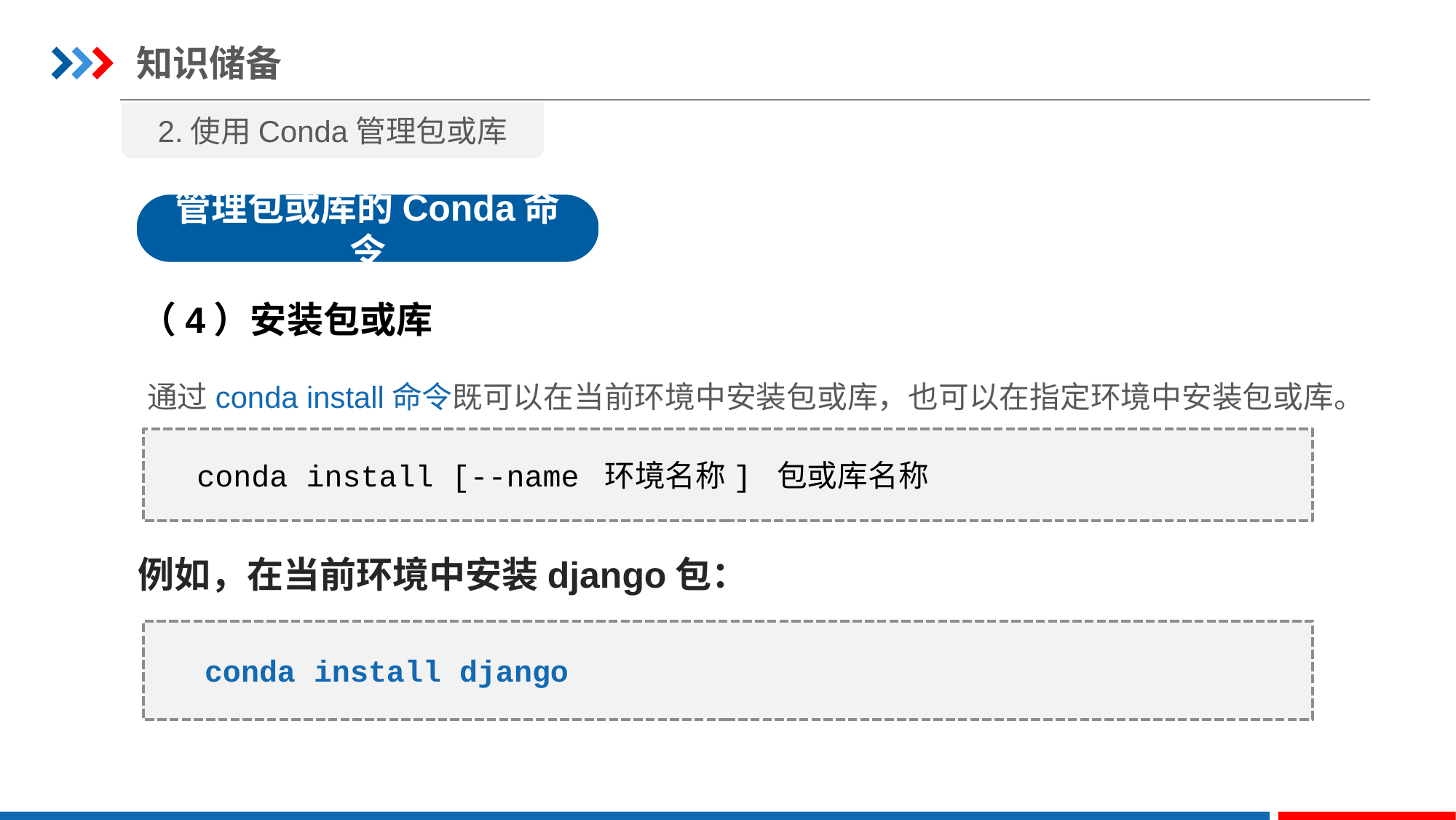

知识储备

2.使用Conda管理包或库
管理包或库的Conda命令
（4）安装包或库
通过conda install命令既可以在当前环境中安装包或库，也可以在指定环境中安装包或库。

conda install [--name 环境名称] 包或库名称
例如，在当前环境中安装django包：

conda install django